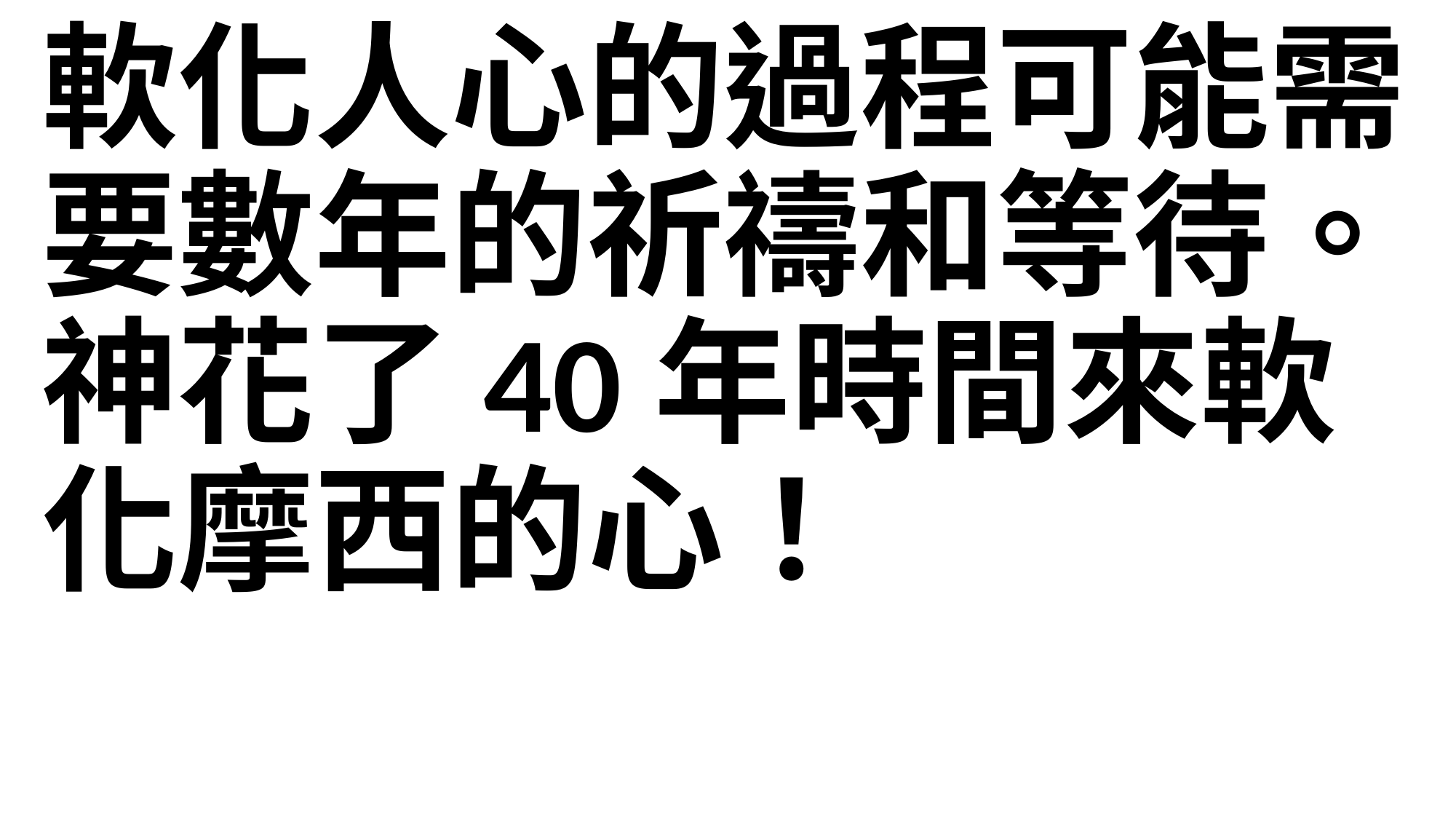

軟化人心的過程可能需要數年的祈禱和等待。神花了40年時間來軟化摩西的心！